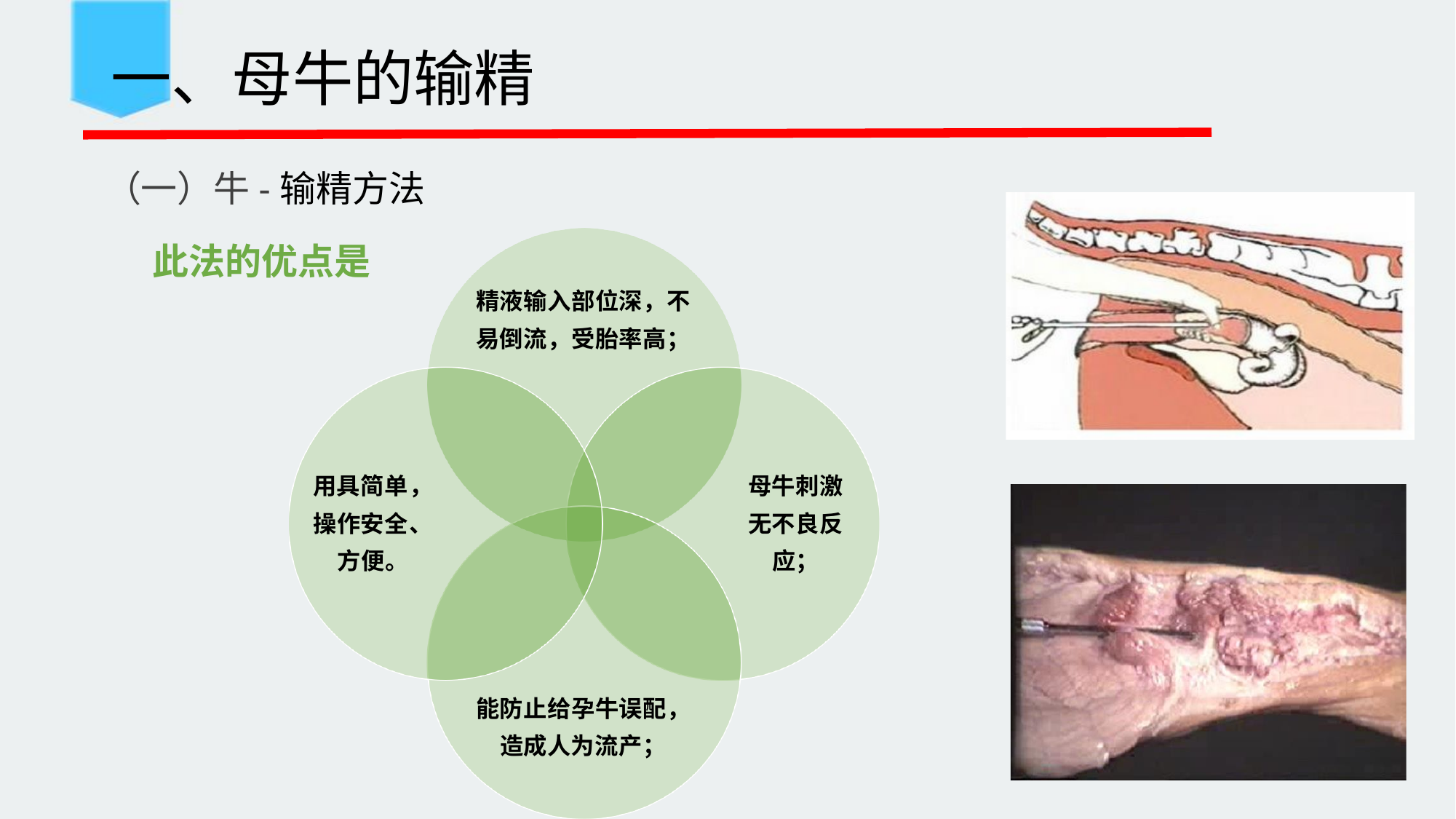

一、母牛的输精
  （一）牛-输精方法

此法的优点是
精液输入部位深，不
易倒流，受胎率高；
用具简单， 操作安全、 方便。
母牛刺激 无不良反 应；

能防止给孕牛误配， 造成人为流产；